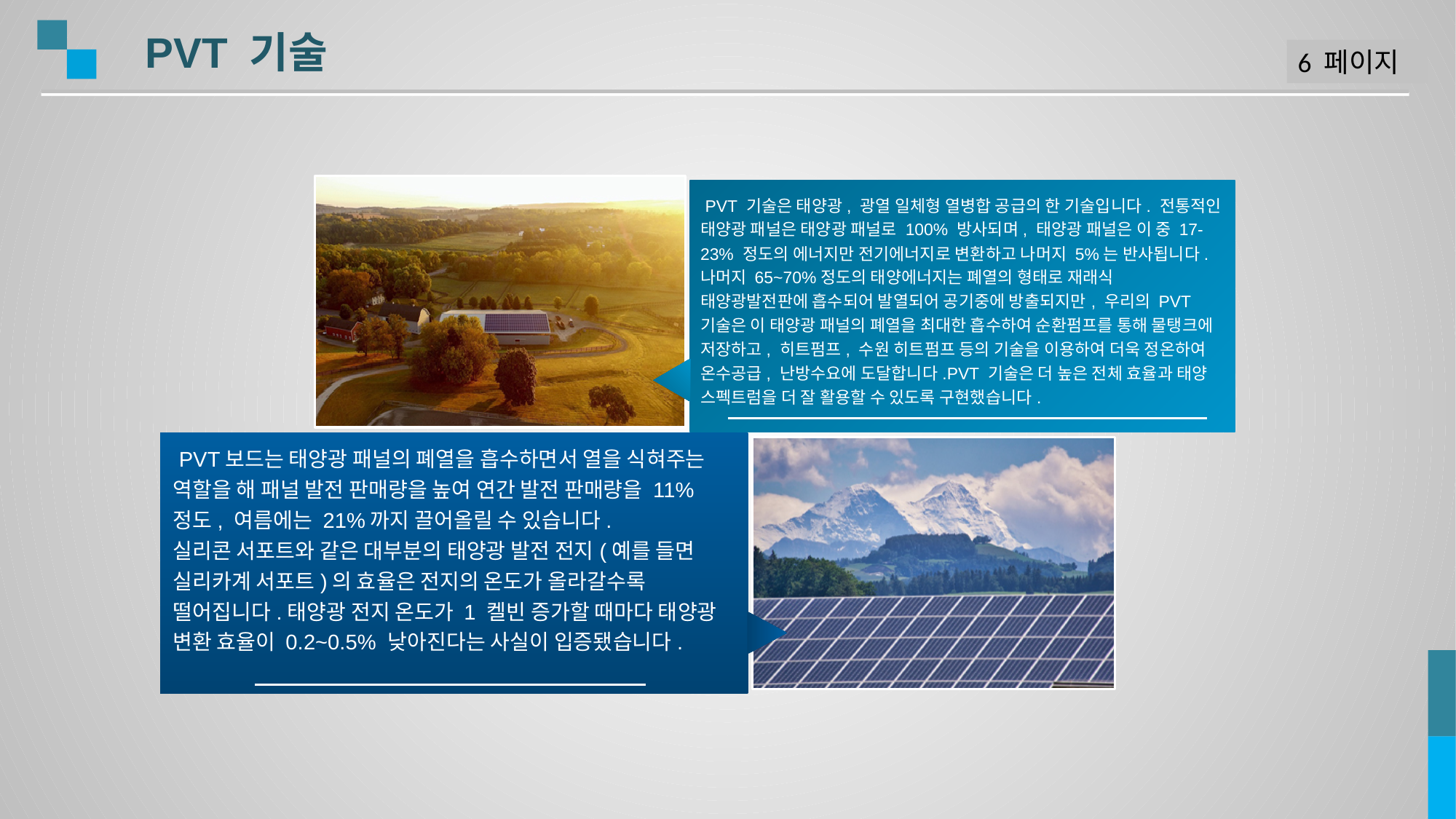

PVT 기술
6 페이지

 PVT 기술은 태양광, 광열 일체형 열병합 공급의 한 기술입니다. 전통적인 태양광 패널은 태양광 패널로 100% 방사되며, 태양광 패널은 이 중 17-23% 정도의 에너지만 전기에너지로 변환하고 나머지 5%는 반사됩니다.나머지 65~70%정도의 태양에너지는 폐열의 형태로 재래식 태양광발전판에 흡수되어 발열되어 공기중에 방출되지만, 우리의 PVT 기술은 이 태양광 패널의 폐열을 최대한 흡수하여 순환펌프를 통해 물탱크에 저장하고, 히트펌프, 수원 히트펌프 등의 기술을 이용하여 더욱 정온하여 온수공급, 난방수요에 도달합니다.PVT 기술은 더 높은 전체 효율과 태양 스펙트럼을 더 잘 활용할 수 있도록 구현했습니다.

 PVT보드는 태양광 패널의 폐열을 흡수하면서 열을 식혀주는 역할을 해 패널 발전 판매량을 높여 연간 발전 판매량을 11% 정도, 여름에는 21%까지 끌어올릴 수 있습니다.
실리콘 서포트와 같은 대부분의 태양광 발전 전지(예를 들면 실리카계 서포트)의 효율은 전지의 온도가 올라갈수록 떨어집니다.태양광 전지 온도가 1 켈빈 증가할 때마다 태양광 변환 효율이 0.2~0.5% 낮아진다는 사실이 입증됐습니다.